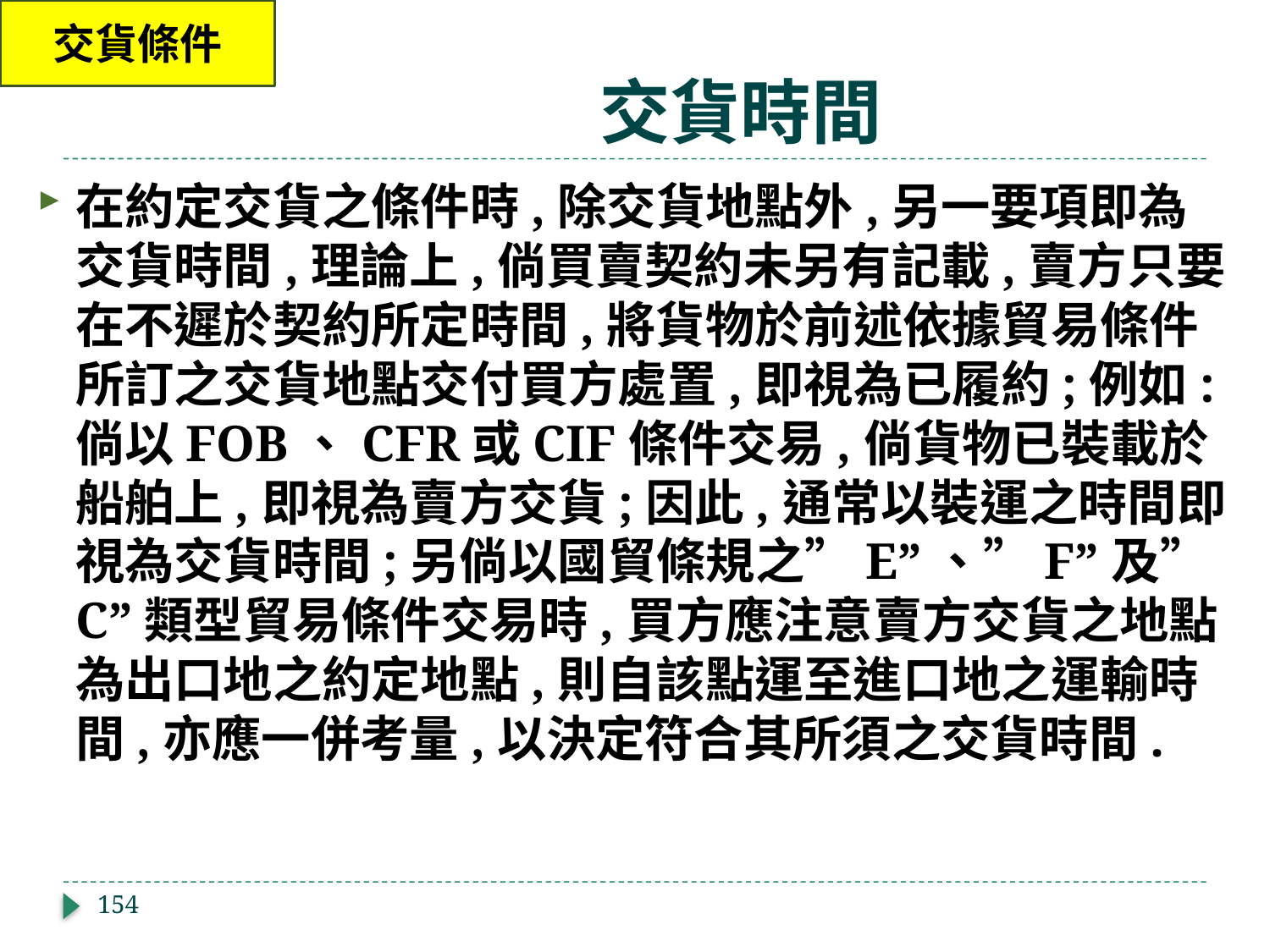

交貨條件
# 交貨時間
在約定交貨之條件時,除交貨地點外,另一要項即為交貨時間,理論上,倘買賣契約未另有記載,賣方只要在不遲於契約所定時間,將貨物於前述依據貿易條件所訂之交貨地點交付買方處置,即視為已履約;例如:倘以FOB、CFR或CIF條件交易,倘貨物已裝載於船舶上,即視為賣方交貨;因此,通常以裝運之時間即視為交貨時間;另倘以國貿條規之”E”、”F”及”C”類型貿易條件交易時,買方應注意賣方交貨之地點為出口地之約定地點,則自該點運至進口地之運輸時間,亦應一併考量,以決定符合其所須之交貨時間.
154